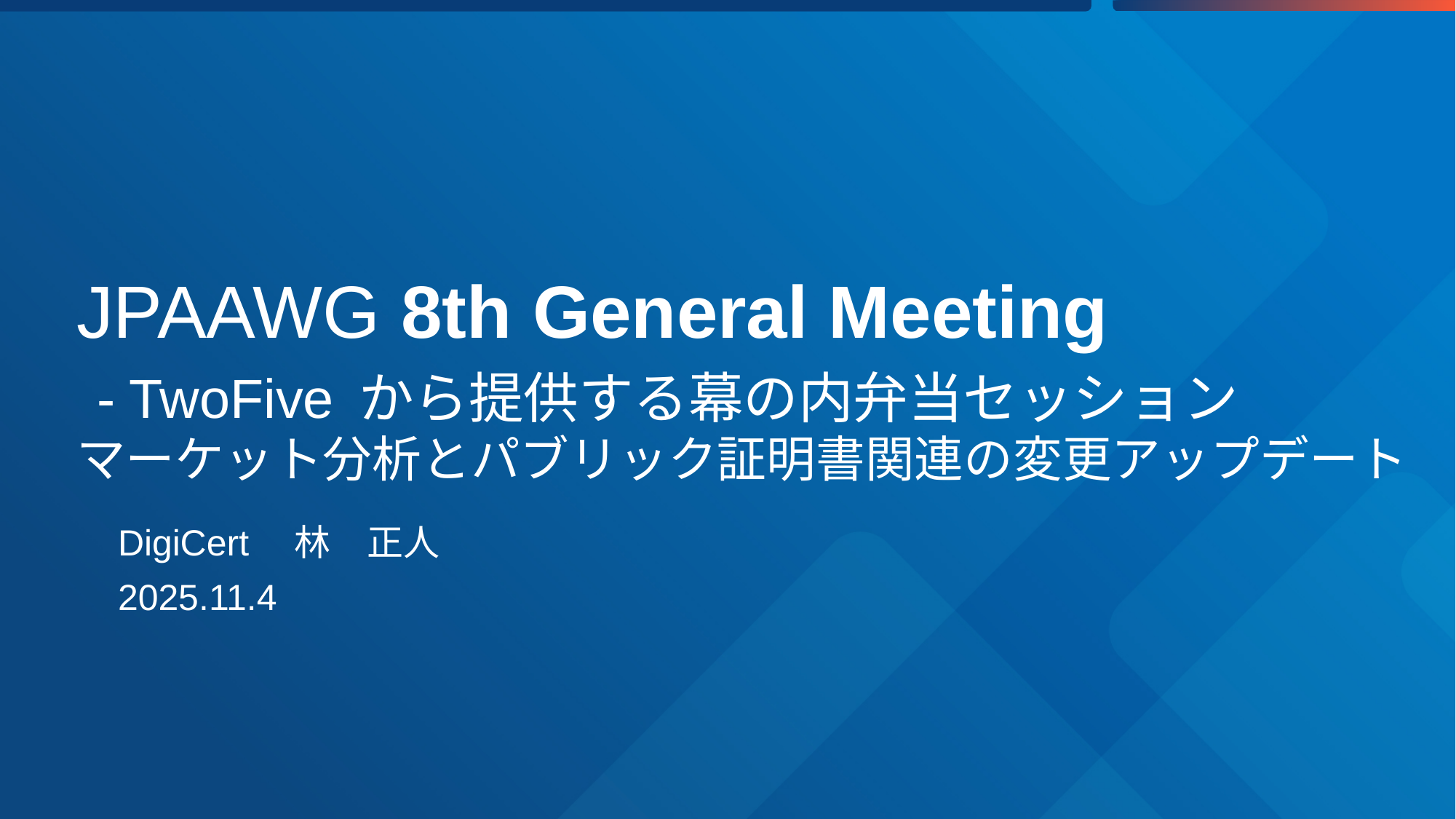

# JPAAWG 8th General Meeting - TwoFive から提供する幕の内弁当セッション マーケット分析とパブリック証明書関連の変更アップデート
DigiCert　林　正人
2025.11.4